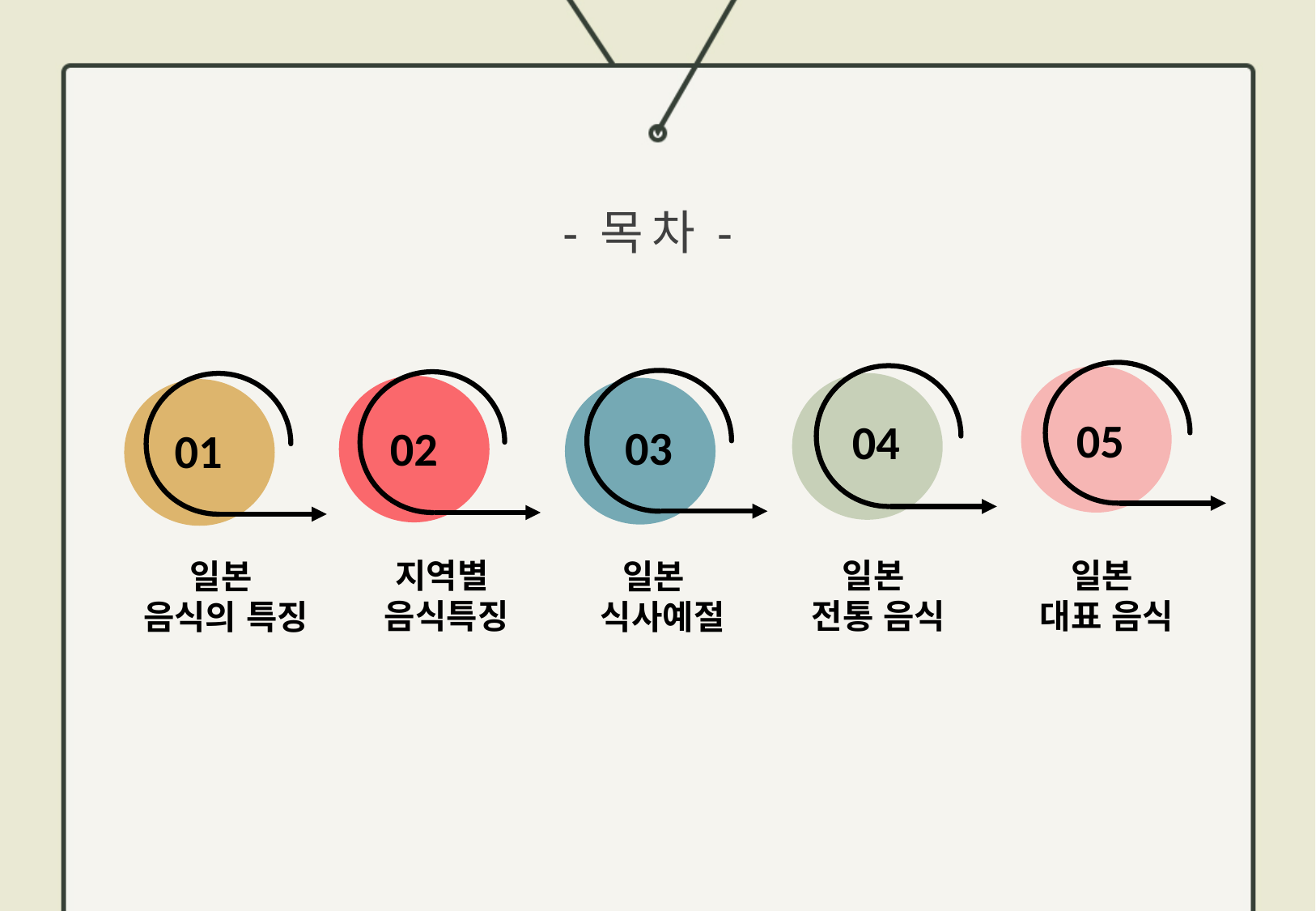

- 목 차 -

05
04
03
02
01
지역별
음식특징
일본
전통 음식

일본
대표 음식

일본
 식사예절

일본
음식의 특징